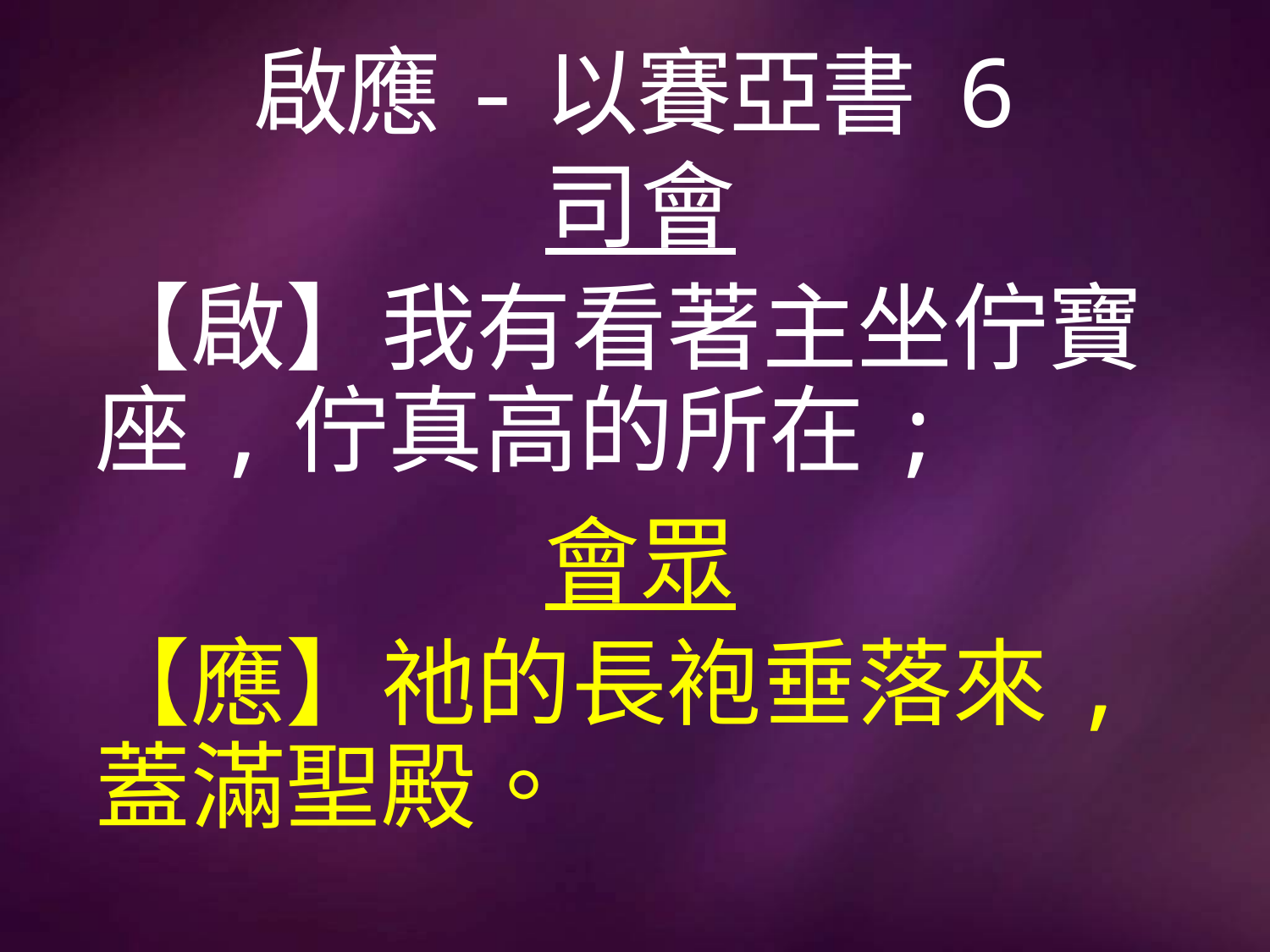

# 啟應-以賽亞書 6
司會
【啟】我有看著主坐佇寶座,佇真高的所在;

會眾
【應】祂的長袍垂落來,蓋滿聖殿。